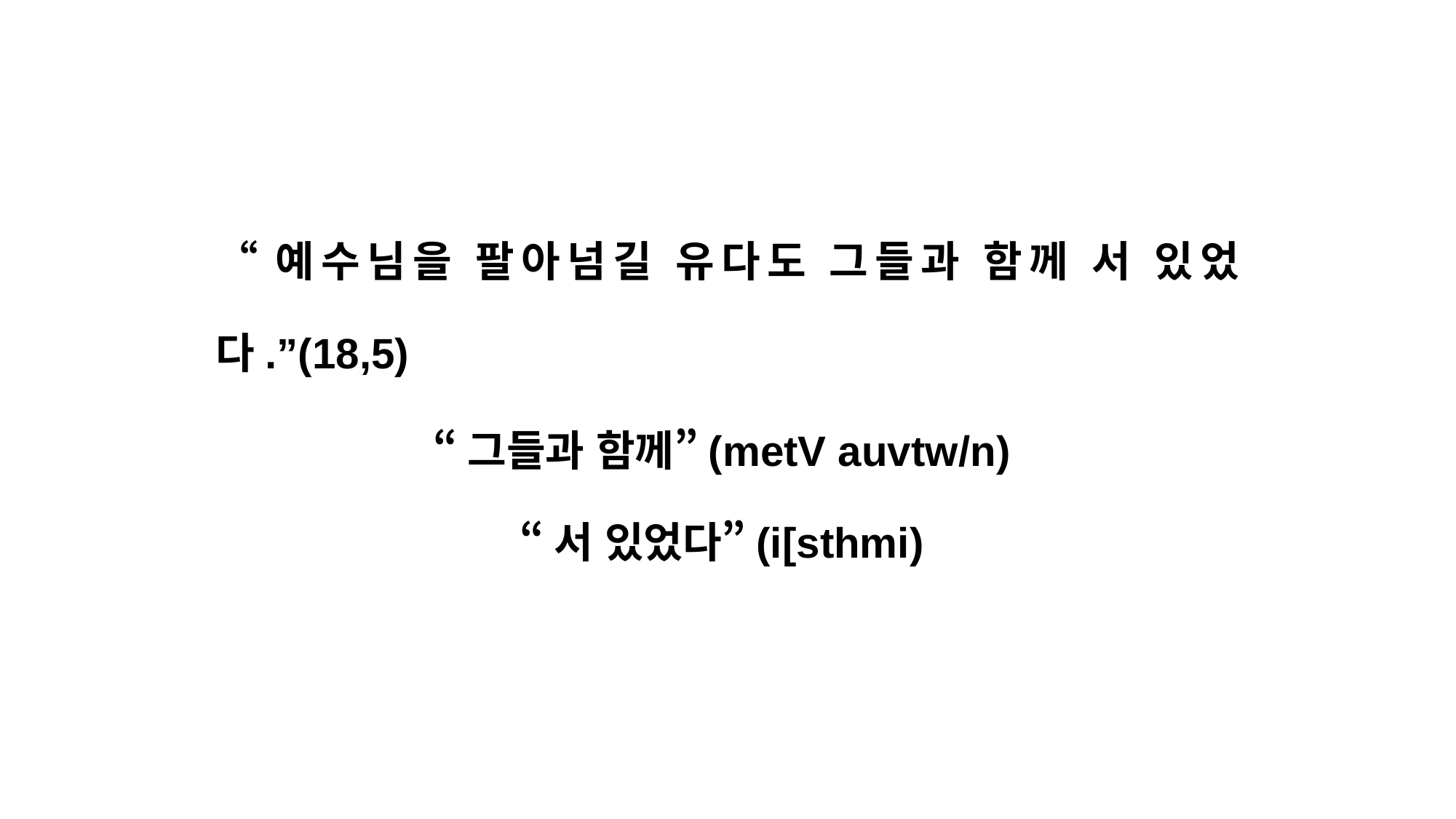

“예수님을 팔아넘길 유다도 그들과 함께 서 있었다.”(18,5)
“그들과 함께”(metV auvtw/n)
“서 있었다”(i[sthmi)